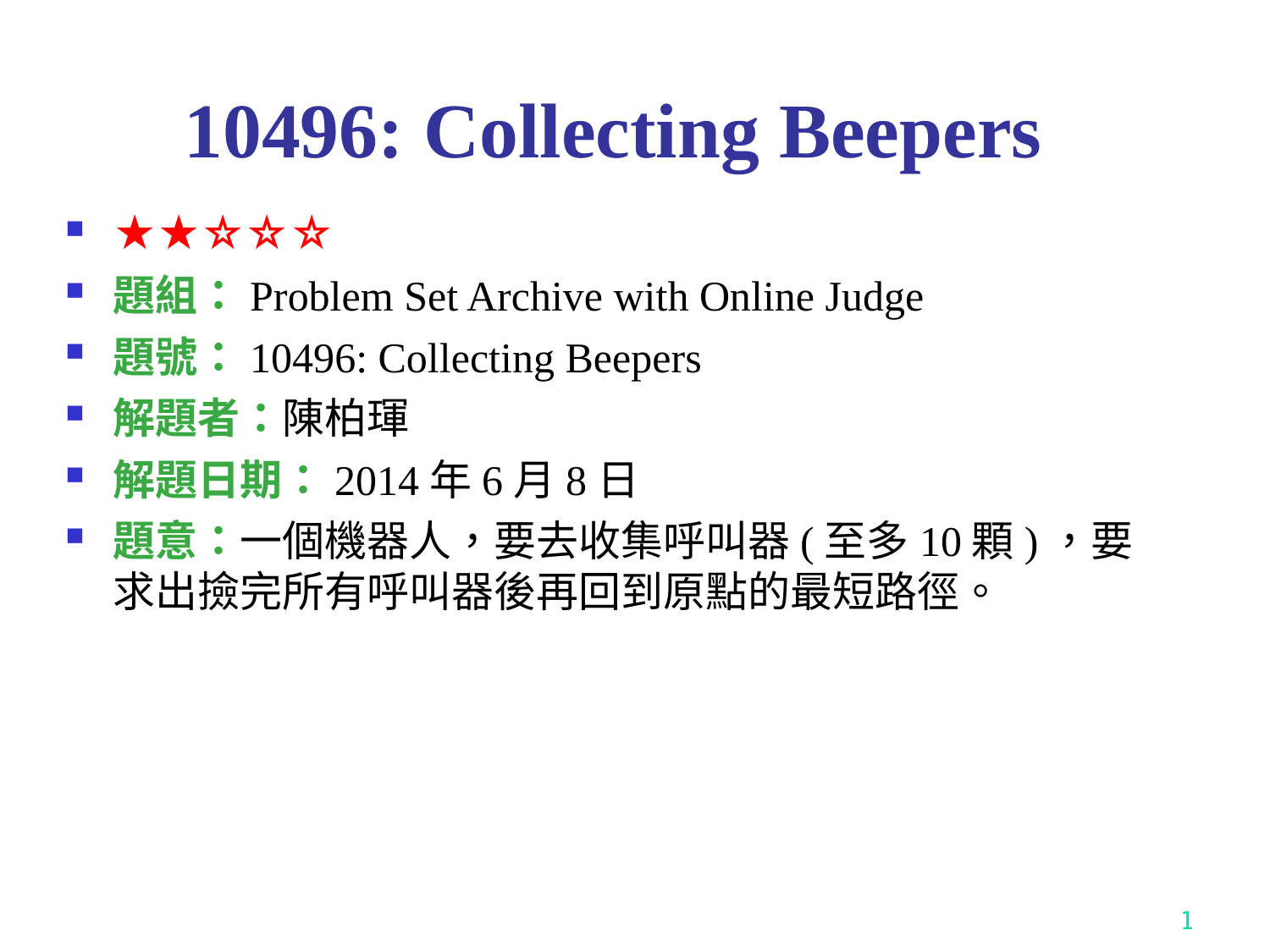

10496: Collecting Beepers
★★☆☆☆
題組：Problem Set Archive with Online Judge
題號：10496: Collecting Beepers
解題者：陳柏琿
解題日期：2014年6月8日
題意：一個機器人，要去收集呼叫器(至多10顆)，要求出撿完所有呼叫器後再回到原點的最短路徑。
1